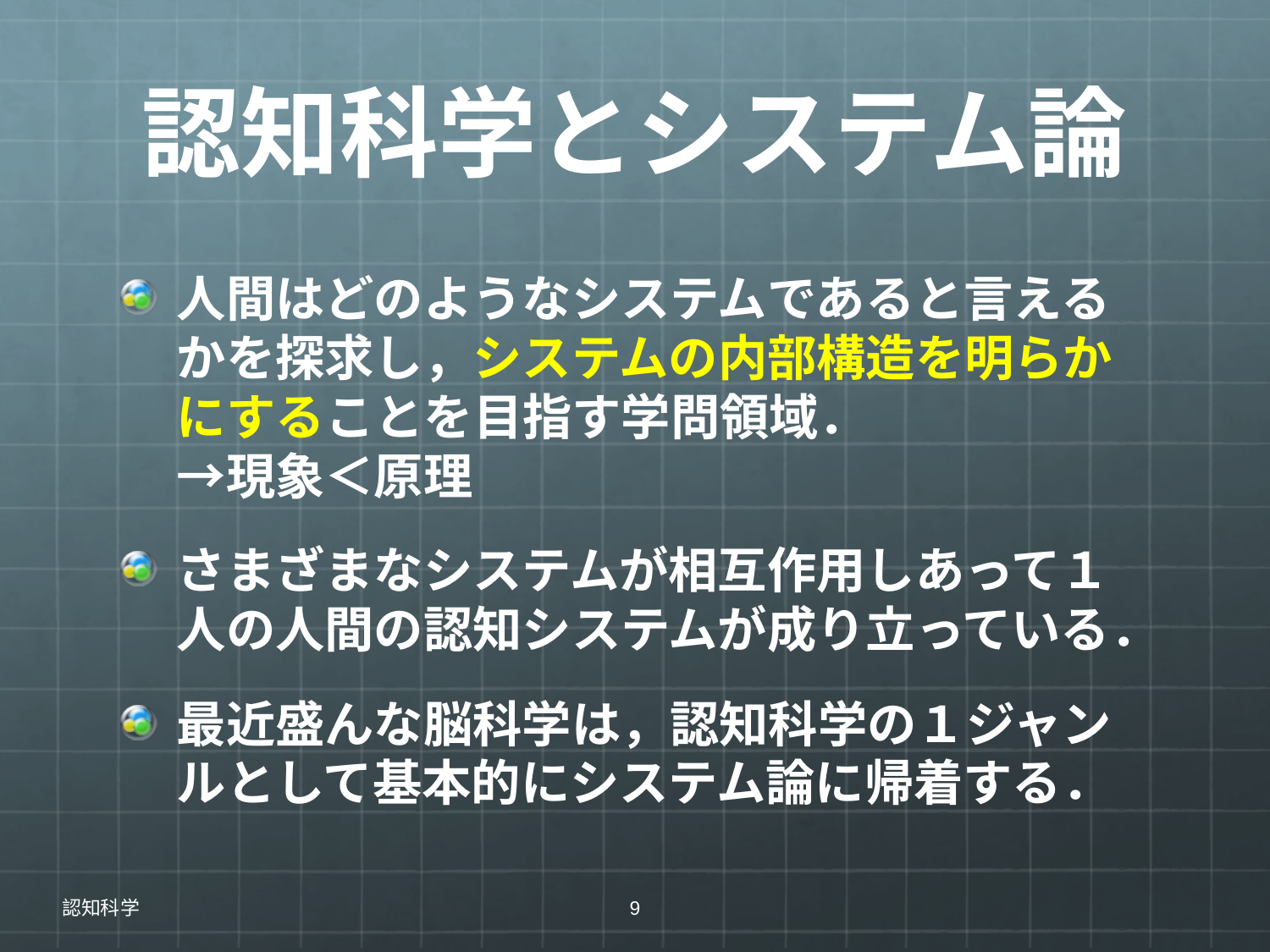

# 認知科学とシステム論
人間はどのようなシステムであると言えるかを探求し，システムの内部構造を明らかにすることを目指す学問領域．
→現象＜原理
さまざまなシステムが相互作用しあって１人の人間の認知システムが成り立っている．
最近盛んな脳科学は，認知科学の１ジャンルとして基本的にシステム論に帰着する．

認知科学
9